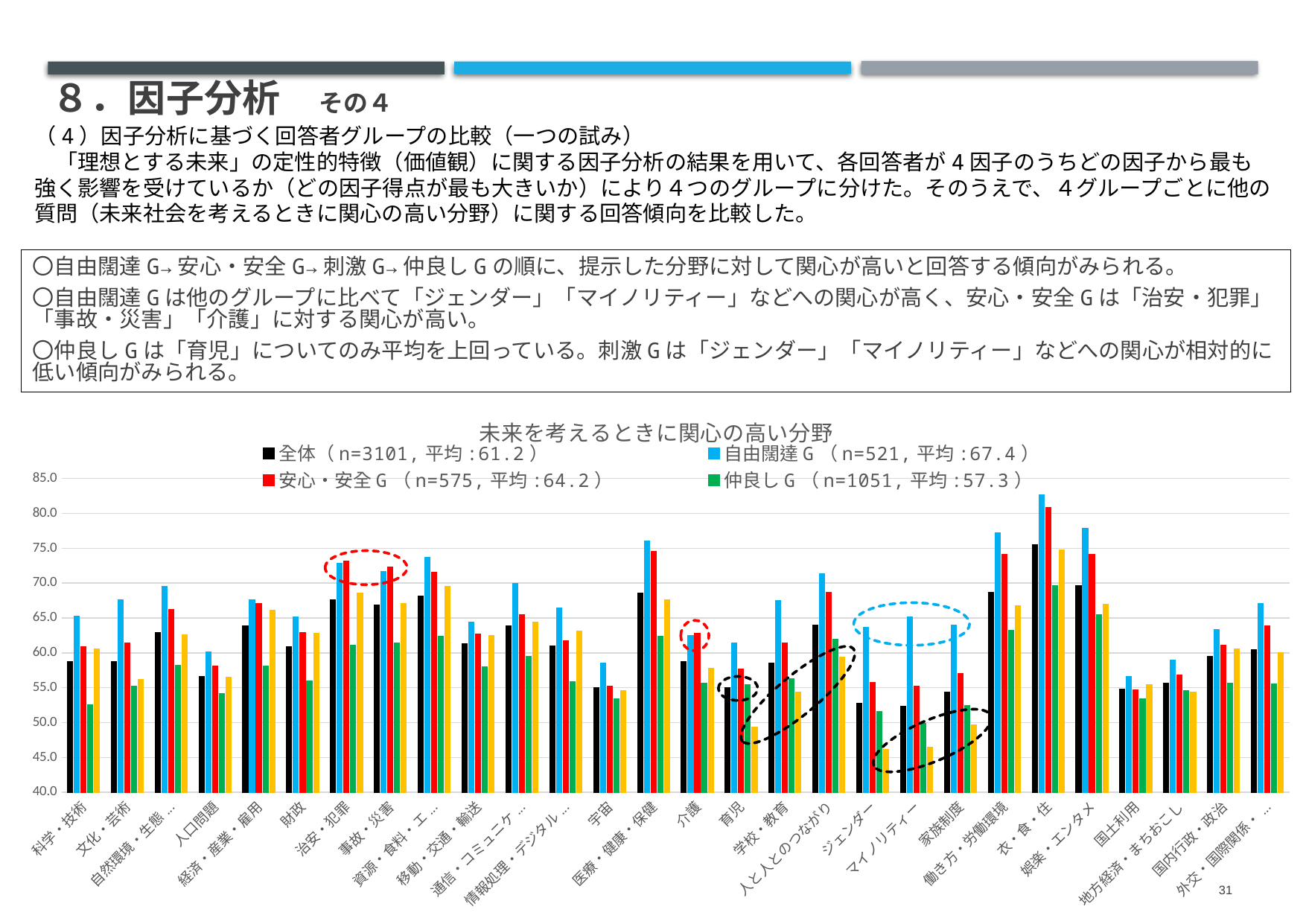

# ８．因子分析　その４
（4）因子分析に基づく回答者グループの比較（一つの試み）
　「理想とする未来」の定性的特徴（価値観）に関する因子分析の結果を用いて、各回答者が4因子のうちどの因子から最も強く影響を受けているか（どの因子得点が最も大きいか）により４つのグループに分けた。そのうえで、４グループごとに他の質問（未来社会を考えるときに関心の高い分野）に関する回答傾向を比較した。

〇自由闊達G→安心・安全G→刺激G→仲良しGの順に、提示した分野に対して関心が高いと回答する傾向がみられる。
〇自由闊達Gは他のグループに比べて「ジェンダー」「マイノリティー」などへの関心が高く、安心・安全Gは「治安・犯罪」「事故・災害」「介護」に対する関心が高い。
〇仲良しGは「育児」についてのみ平均を上回っている。刺激Gは「ジェンダー」「マイノリティー」などへの関心が相対的に低い傾向がみられる。

### Chart: 未来を考えるときに関心の高い分野

| Category | 全体（n=3101,平均:61.2） | 自由闊達G（n=521,平均:67.4） | 安心・安全G（n=575,平均:64.2） | 仲良しG（n=1051,平均:57.3） | 刺激G（n=954,平均:60.2） |
|---|---|---|---|---|---|
| 科学・技術 | 58.72299258303774 | 65.30710172744722 | 60.91304347826087 | 52.54519505233112 | 60.61320754716981 |
| 文化・芸術 | 58.78748790712674 | 67.5623800383877 | 61.47826086956522 | 55.28068506184586 | 56.23689727463312 |
| 自然環境・生態系・気候 | 62.93131247984521 | 69.52975047984646 | 66.21739130434783 | 58.20647002854424 | 62.5524109014675 |
| 人口問題 | 56.59464688810061 | 60.12476007677543 | 58.1304347826087 | 54.1151284490961 | 56.47274633123689 |
| 経済・産業・雇用 | 63.85037084811351 | 67.65834932821497 | 67.08695652173914 | 58.08753568030448 | 66.16876310272536 |
| 財政 | 60.8997097710416 | 65.16314779270634 | 62.869565217391305 | 56.01807802093245 | 62.76205450733753 |
| 治安・犯罪 | 67.61528539180908 | 72.8886756238004 | 73.17391304347825 | 61.08468125594672 | 68.5796645702306 |
| 事故・災害 | 66.88971299580781 | 71.6890595009597 | 72.26086956521739 | 61.41769743101808 | 67.05974842767294 |
| 資源・食料・エネルギー | 68.17961947758786 | 73.70441458733205 | 71.52173913043478 | 62.392959086584206 | 69.52306079664571 |
| 移動・交通・輸送 | 61.30280554659787 | 64.39539347408828 | 62.65217391304348 | 57.9686013320647 | 62.47379454926626 |
| 通信・コミュニケーション | 63.858432763624634 | 70.00959692898273 | 65.43478260869564 | 59.49096098953378 | 64.36058700209644 |
| 情報処理・デジタル化・AI | 60.956143179619474 | 66.41074856046066 | 61.73913043478261 | 55.85156993339676 | 63.12893081761006 |
| 宇宙 | 54.9742018703644 | 58.54126679462572 | 55.26086956521739 | 53.37773549000951 | 54.61215932914046 |
| 医療・健康・保健 | 68.58271525314414 | 76.10364683301344 | 74.6086956521739 | 62.416745956232155 | 67.63626834381552 |
| 介護 | 58.77942599161561 | 62.47600767754319 | 62.78260869565217 | 55.68506184586108 | 57.75681341719078 |
| 育児 | 54.99032570138665 | 61.46833013435701 | 57.65217391304348 | 55.423406279733584 | 49.37106918238994 |
| 学校・教育 | 58.545630441792966 | 67.51439539347409 | 61.39130434782608 | 56.32730732635585 | 54.37631027253668 |
| 人と人とのつながり | 63.97936149629152 | 71.30518234165068 | 68.69565217391305 | 61.964795432921036 | 59.35534591194969 |
| ジェンダー | 52.74105127378265 | 63.67562380038388 | 55.739130434782616 | 51.64129400570885 | 46.17400419287212 |
| マイノリティー | 52.38632699129313 | 65.1151631477927 | 55.21739130434783 | 49.881065651760224 | 46.48846960167715 |
| 家族制度 | 54.38568203805224 | 64.01151631477927 | 57.04347826086957 | 52.402473834443384 | 49.71174004192872 |
| 働き方・労働環境 | 68.70364398581103 | 77.25527831094051 | 74.13043478260869 | 63.27307326355851 | 66.74528301886792 |
| 衣・食・住 | 75.4756530151564 | 82.67754318618042 | 80.86956521739131 | 69.60038058991437 | 74.76415094339623 |
| 娯楽・エンタメ | 69.6146404385682 | 77.87907869481765 | 74.08695652173914 | 65.50903901046622 | 66.9287211740042 |
| 国土利用 | 54.821025475653016 | 56.573896353166994 | 54.73913043478261 | 53.42530922930543 | 55.45073375262055 |
| 地方経済・まちおこし | 55.66752660432119 | 58.97312859884836 | 56.782608695652165 | 54.61465271170314 | 54.35010482180294 |
| 国内行政・政治 | 59.488874556594645 | 63.38771593090212 | 61.130434782608695 | 55.68506184586109 | 60.560796645702304 |
| 外交・国際関係・世界平和 | 60.424056755885196 | 67.08253358925144 | 63.91304347826087 | 55.589914367269266 | 60.010482180293494 |
31